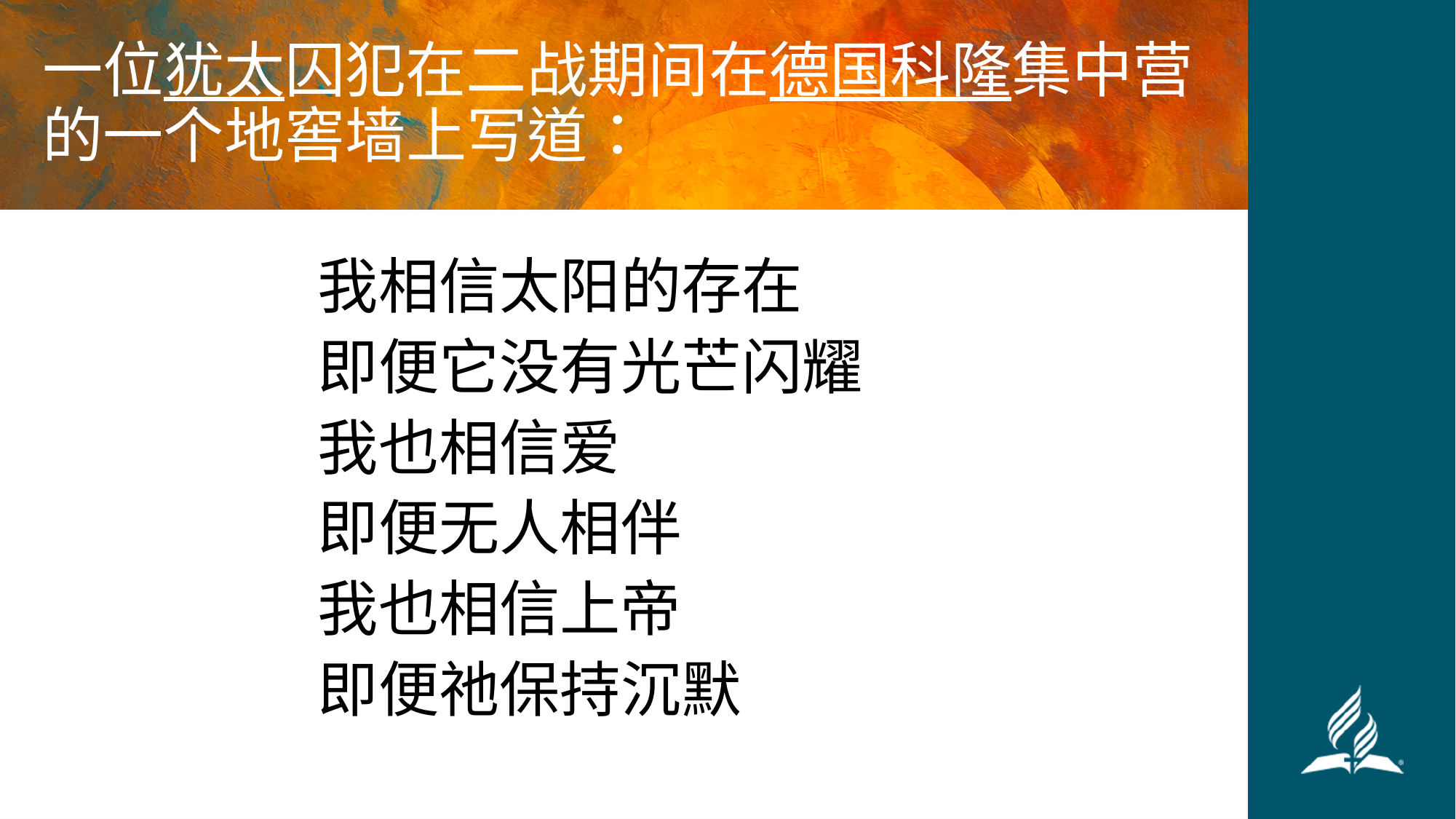

# 一位犹太囚犯在二战期间在德国科隆集中营的一个地窖墙上写道：
我相信太阳的存在
即便它没有光芒闪耀
我也相信爱
即便无人相伴
我也相信上帝
即便祂保持沉默